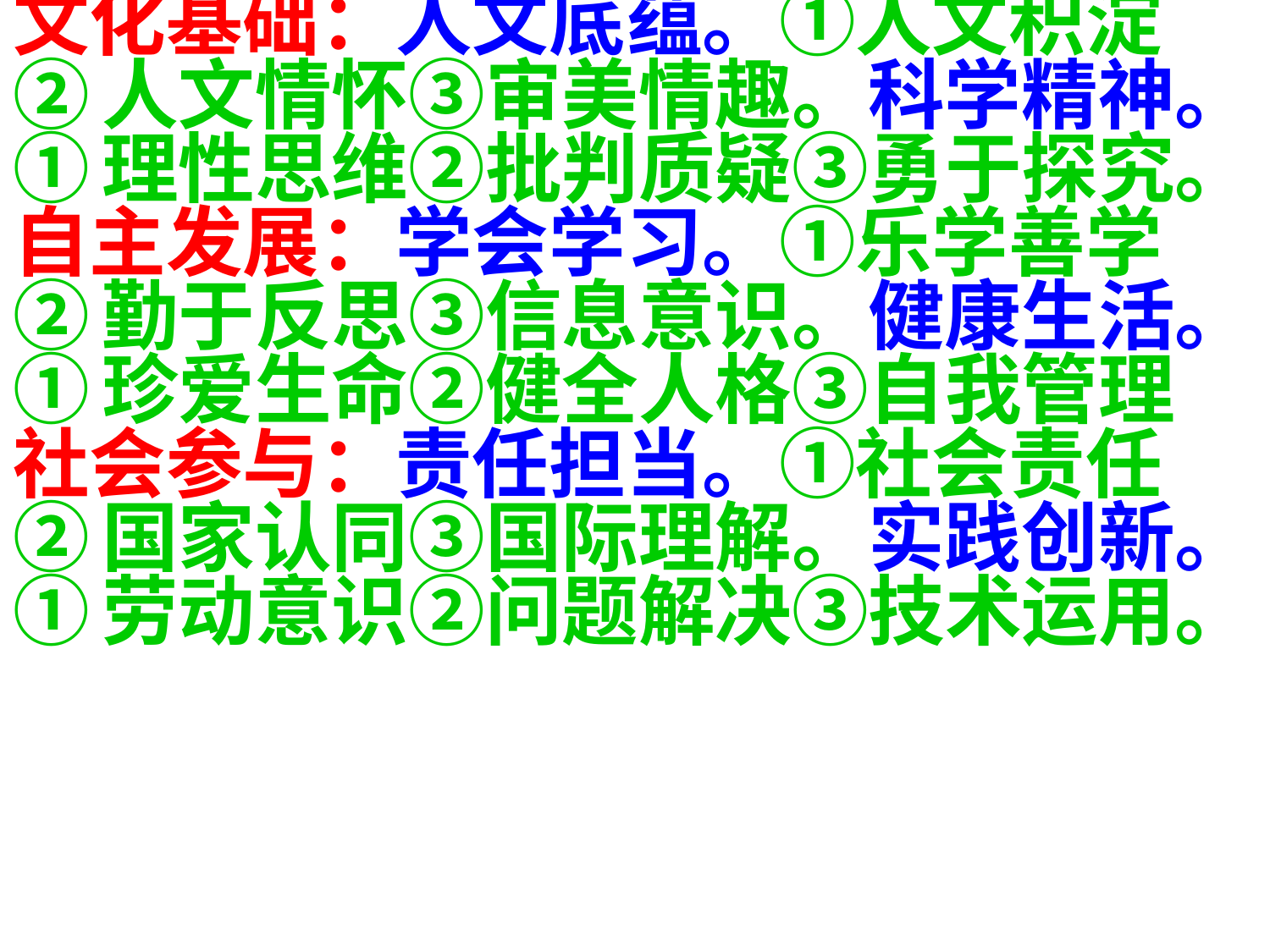

文化基础：人文底蕴。①人文积淀
②人文情怀③审美情趣。科学精神。
①理性思维②批判质疑③勇于探究。
自主发展：学会学习。①乐学善学
②勤于反思③信息意识。健康生活。
①珍爱生命②健全人格③自我管理
社会参与：责任担当。①社会责任
②国家认同③国际理解。实践创新。
①劳动意识②问题解决③技术运用。